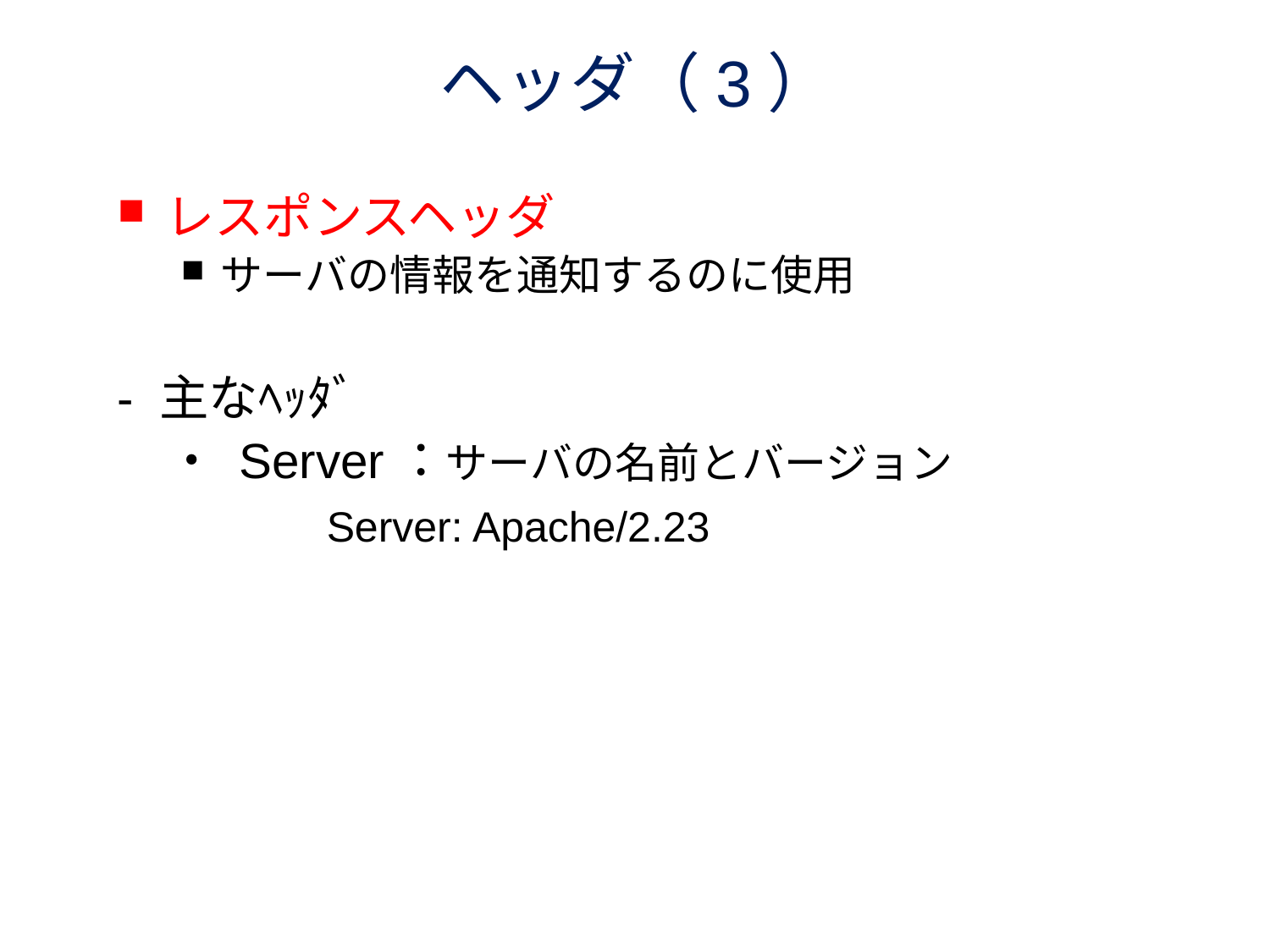

# ヘッダ（3）
レスポンスヘッダ
サーバの情報を通知するのに使用

- 主なﾍｯﾀﾞ
　・ Server：サーバの名前とバージョン
　　　　Server: Apache/2.23